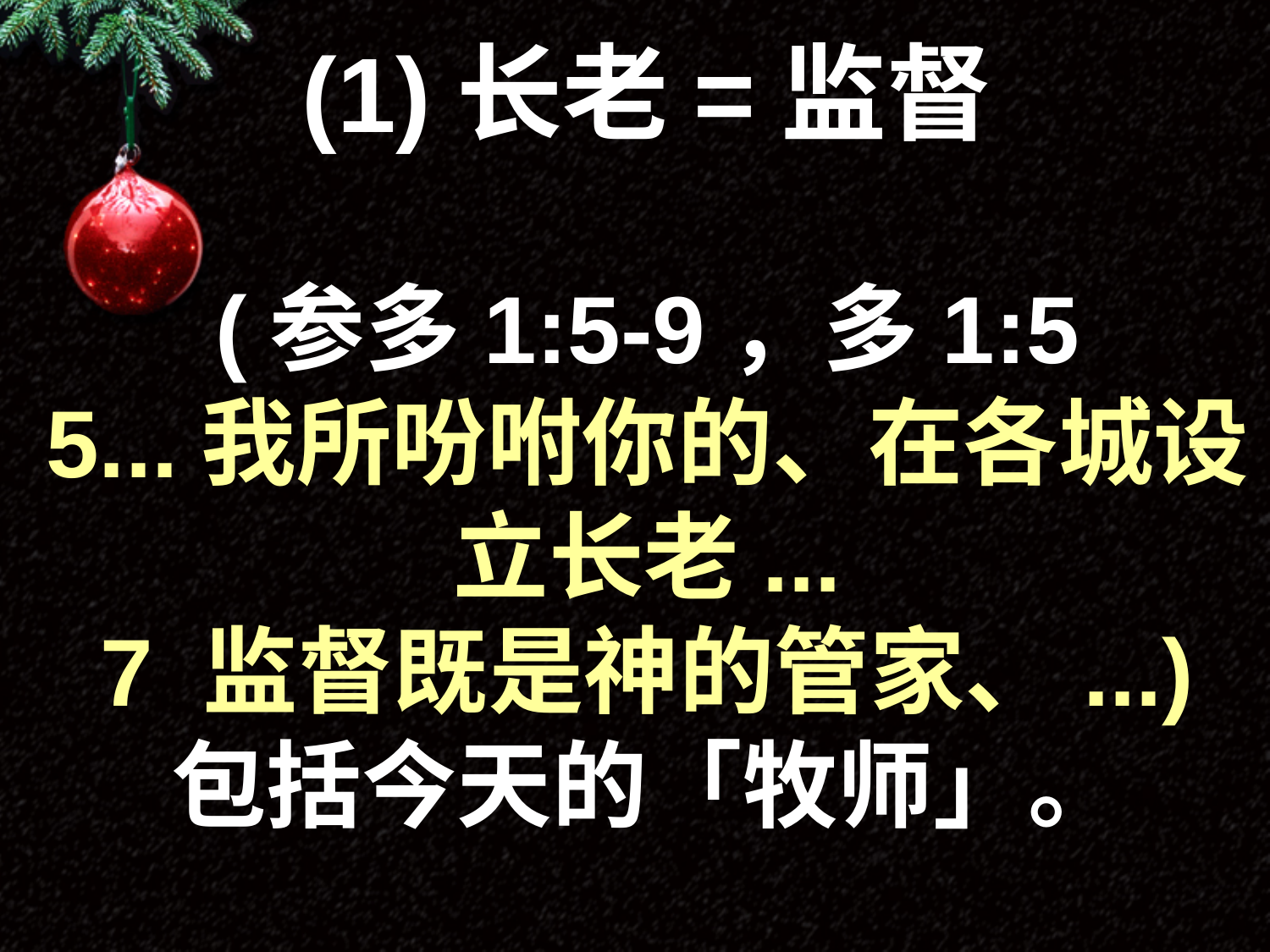

(1)长老=监督

(参多1:5-9，多1:5
5...我所吩咐你的、在各城设立长老...
7 监督既是神的管家、...)
包括今天的「牧师」。